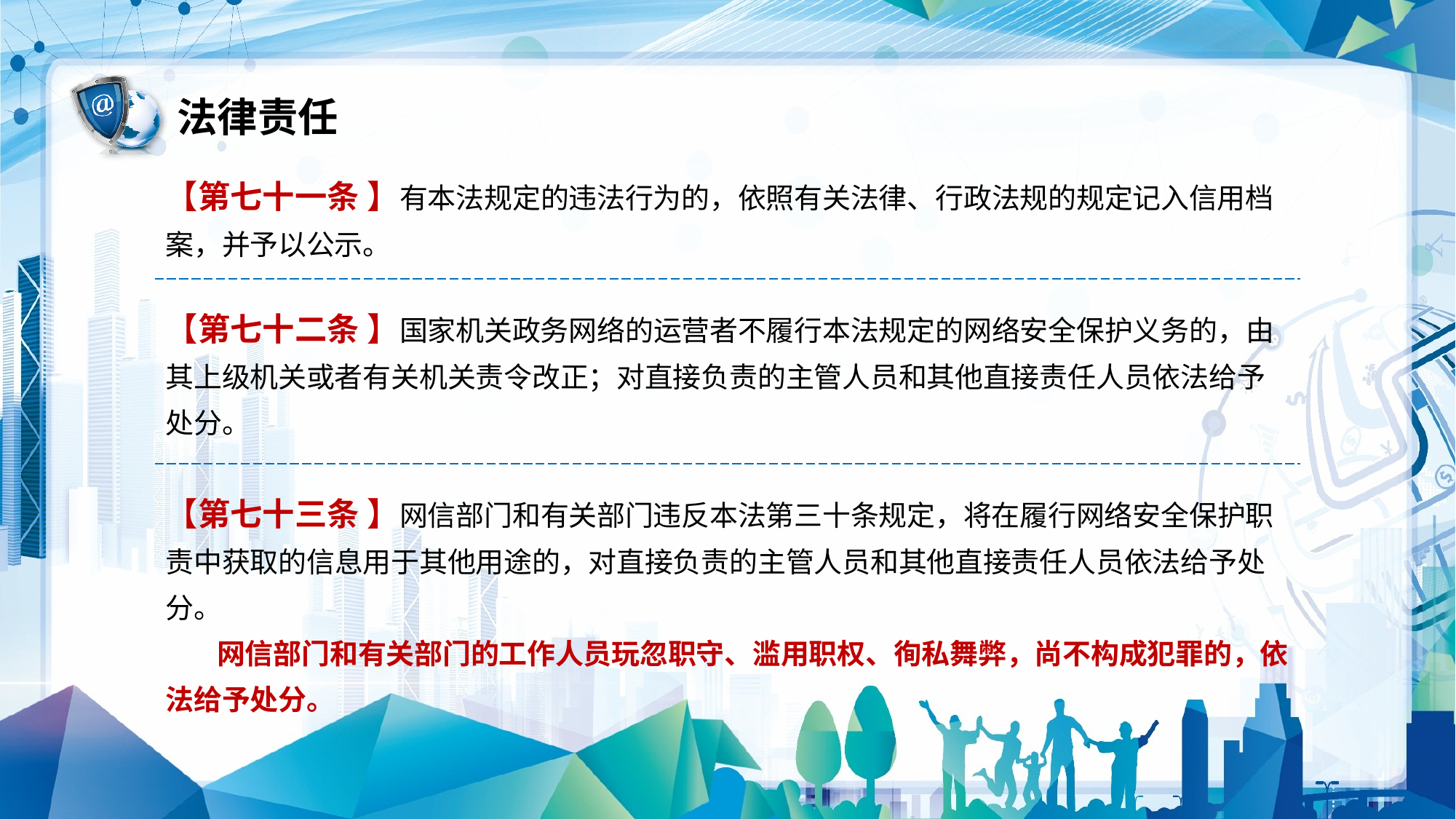

法律责任
【第七十一条 】有本法规定的违法行为的，依照有关法律、行政法规的规定记入信用档案，并予以公示。
【第七十二条 】国家机关政务网络的运营者不履行本法规定的网络安全保护义务的，由其上级机关或者有关机关责令改正；对直接负责的主管人员和其他直接责任人员依法给予处分。
【第七十三条 】网信部门和有关部门违反本法第三十条规定，将在履行网络安全保护职责中获取的信息用于其他用途的，对直接负责的主管人员和其他直接责任人员依法给予处分。
       网信部门和有关部门的工作人员玩忽职守、滥用职权、徇私舞弊，尚不构成犯罪的，依法给予处分。